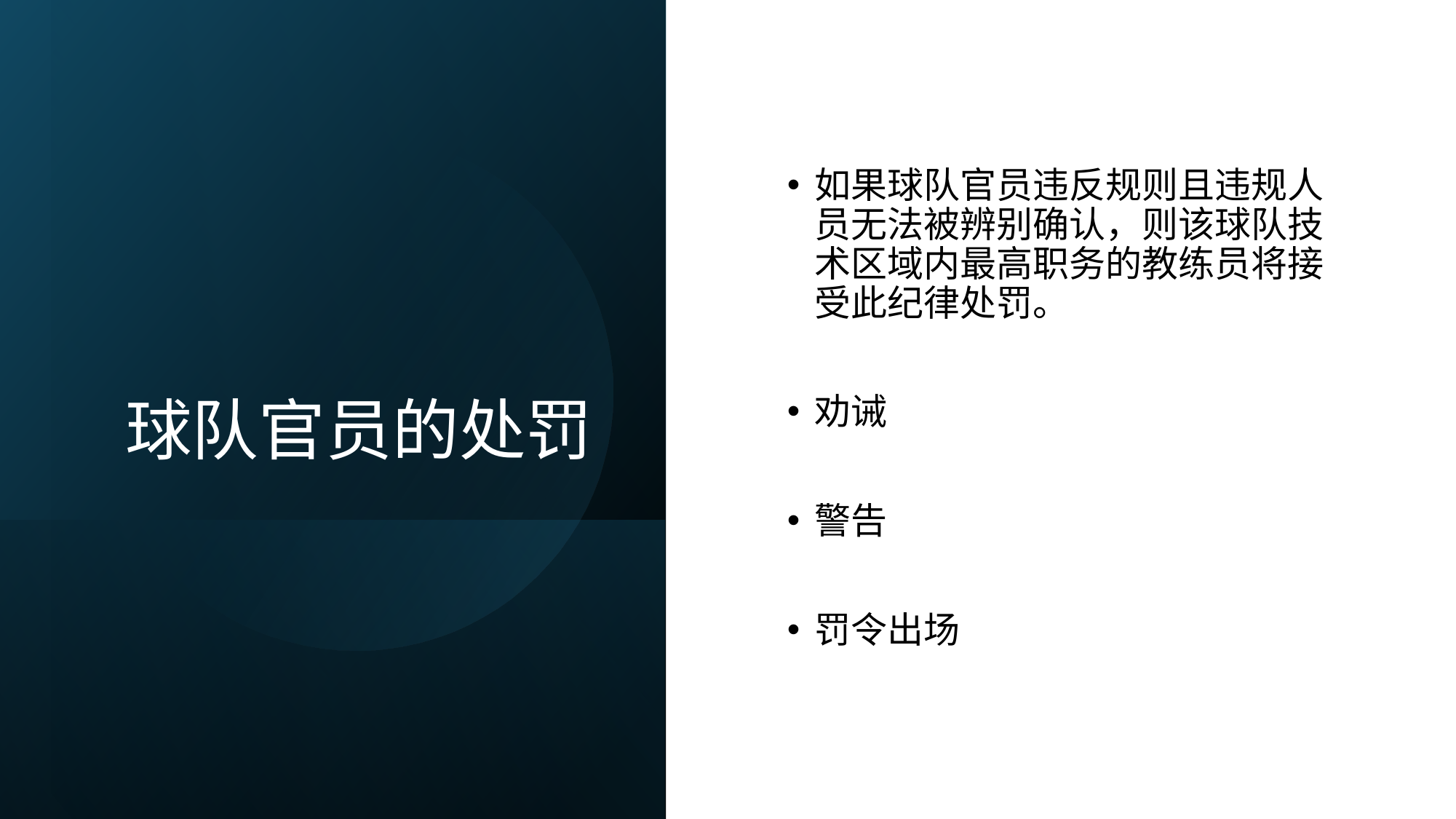

# 球队官员的处罚

如果球队官员违反规则且违规人员无法被辨别确认，则该球队技术区域内最高职务的教练员将接受此纪律处罚。

劝诫

警告

罚令出场